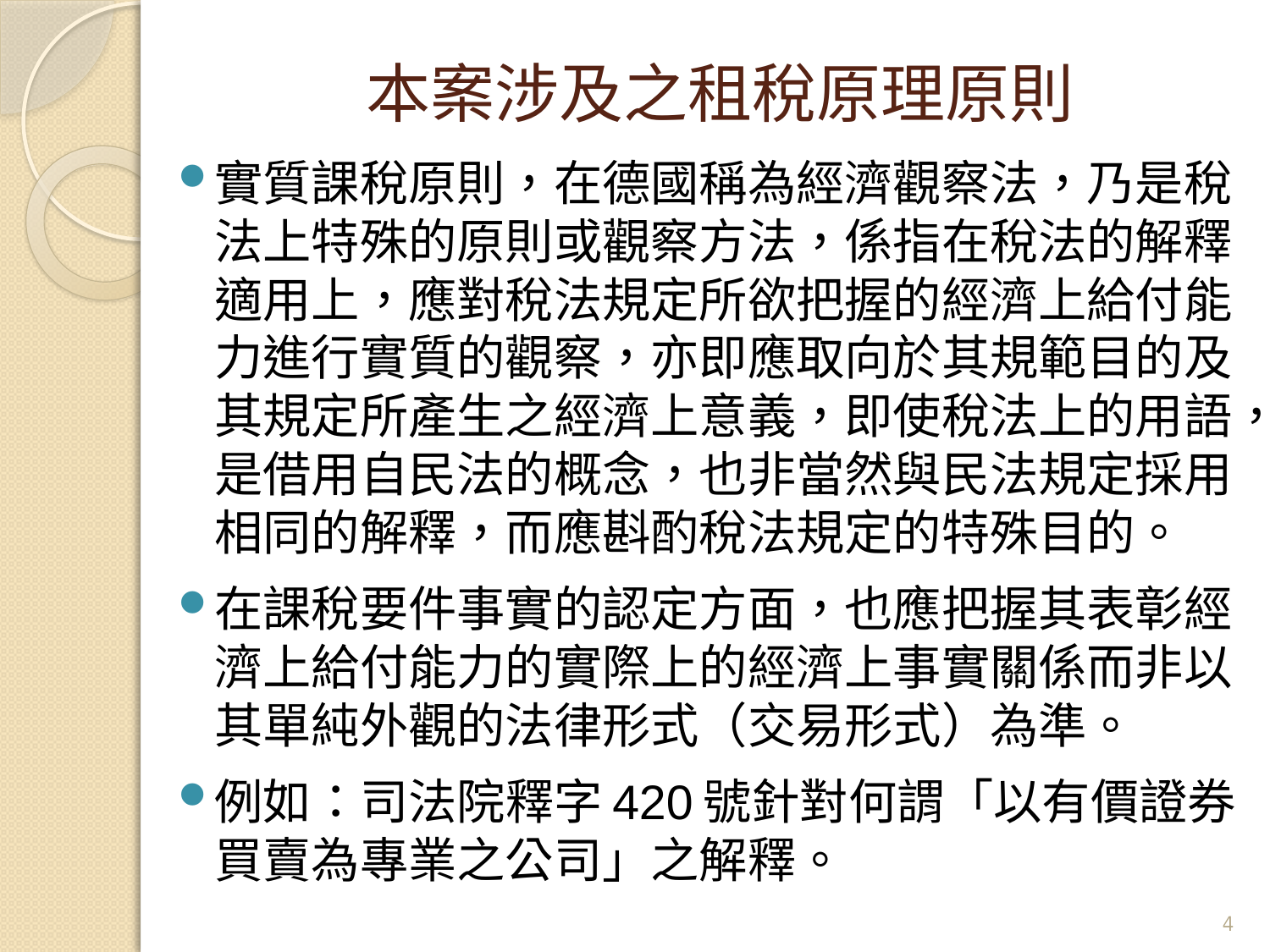

# 本案涉及之租稅原理原則
實質課稅原則，在德國稱為經濟觀察法，乃是稅法上特殊的原則或觀察方法，係指在稅法的解釋適用上，應對稅法規定所欲把握的經濟上給付能力進行實質的觀察，亦即應取向於其規範目的及其規定所產生之經濟上意義，即使稅法上的用語，是借用自民法的概念，也非當然與民法規定採用相同的解釋，而應斟酌稅法規定的特殊目的。
在課稅要件事實的認定方面，也應把握其表彰經濟上給付能力的實際上的經濟上事實關係而非以其單純外觀的法律形式（交易形式）為準。
例如：司法院釋字420號針對何謂「以有價證券買賣為專業之公司」之解釋。

4